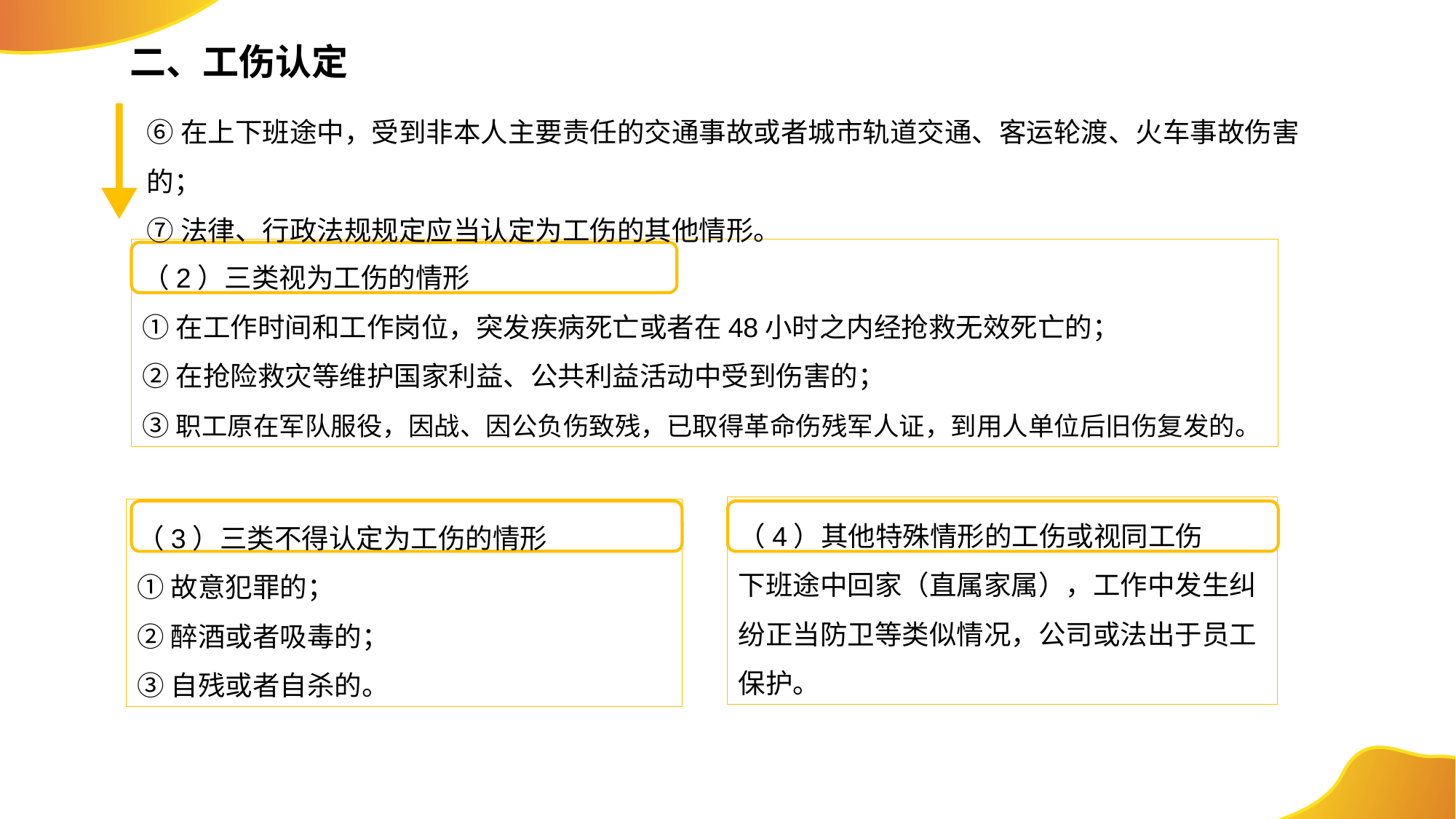

二、工伤认定
⑥在上下班途中，受到非本人主要责任的交通事故或者城市轨道交通、客运轮渡、火车事故伤害的；
⑦法律、行政法规规定应当认定为工伤的其他情形。

（2）三类视为工伤的情形
①在工作时间和工作岗位，突发疾病死亡或者在48小时之内经抢救无效死亡的；
②在抢险救灾等维护国家利益、公共利益活动中受到伤害的；
③职工原在军队服役，因战、因公负伤致残，已取得革命伤残军人证，到用人单位后旧伤复发的。

（4）其他特殊情形的工伤或视同工伤
下班途中回家（直属家属），工作中发生纠纷正当防卫等类似情况，公司或法出于员工保护。

（3）三类不得认定为工伤的情形
①故意犯罪的；
②醉酒或者吸毒的；
③自残或者自杀的。